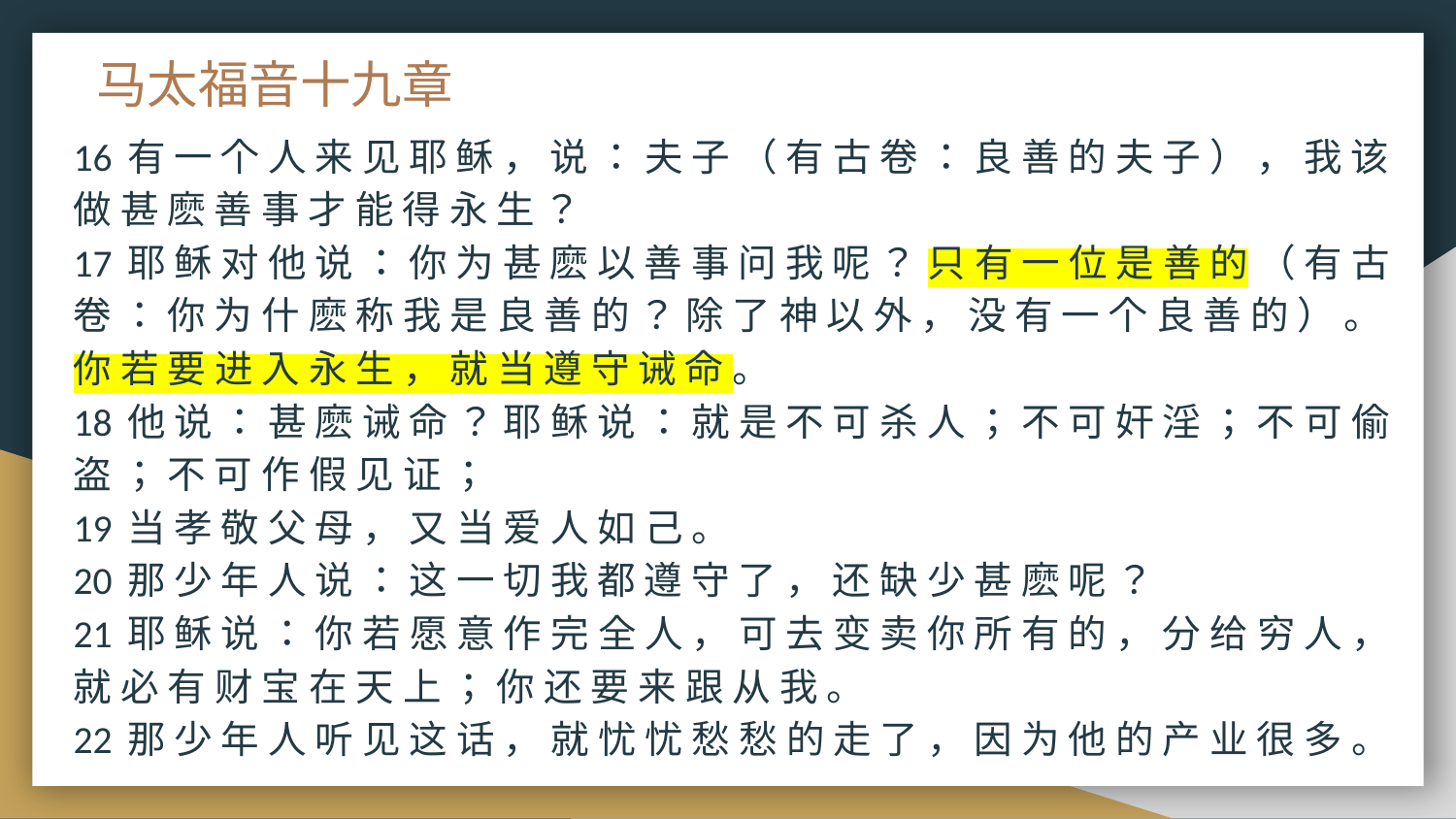

# 马太福音十九章
16 有 一 个 人 来 见 耶 稣 ， 说 ： 夫 子 （ 有 古 卷 ： 良 善 的 夫 子 ） ， 我 该 做 甚 麽 善 事 才 能 得 永 生 ？
17 耶 稣 对 他 说 ： 你 为 甚 麽 以 善 事 问 我 呢 ？ 只 有 一 位 是 善 的 （ 有 古 卷 ： 你 为 什 麽 称 我 是 良 善 的 ？ 除 了 神 以 外 ， 没 有 一 个 良 善 的 ） 。 你 若 要 进 入 永 生 ， 就 当 遵 守 诫 命 。
18 他 说 ： 甚 麽 诫 命 ？ 耶 稣 说 ： 就 是 不 可 杀 人 ； 不 可 奸 淫 ； 不 可 偷 盗 ； 不 可 作 假 见 证 ；
19 当 孝 敬 父 母 ， 又 当 爱 人 如 己 。
20 那 少 年 人 说 ： 这 一 切 我 都 遵 守 了 ， 还 缺 少 甚 麽 呢 ？
21 耶 稣 说 ： 你 若 愿 意 作 完 全 人 ， 可 去 变 卖 你 所 有 的 ， 分 给 穷 人 ， 就 必 有 财 宝 在 天 上 ； 你 还 要 来 跟 从 我 。
22 那 少 年 人 听 见 这 话 ， 就 忧 忧 愁 愁 的 走 了 ， 因 为 他 的 产 业 很 多 。